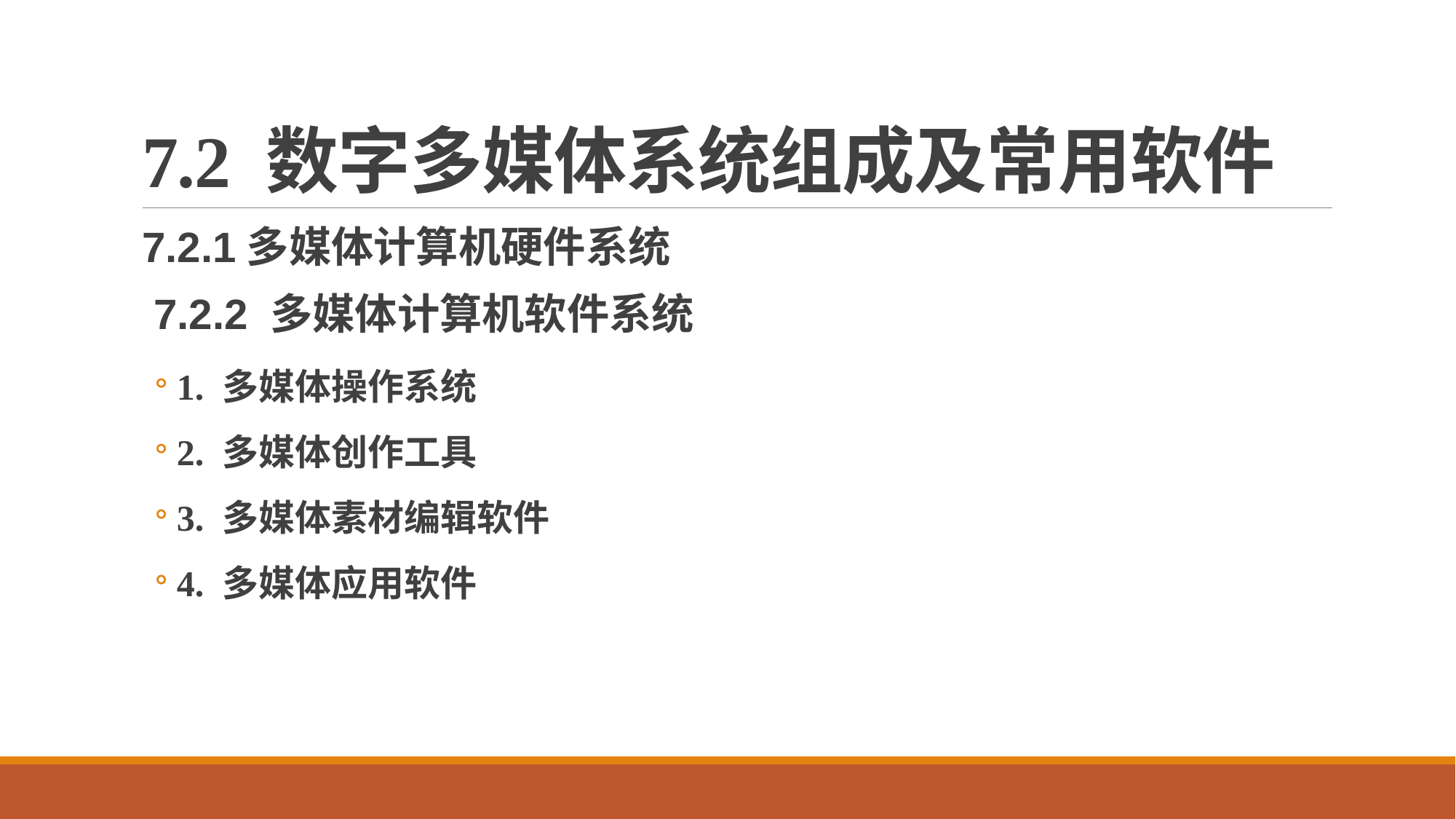

# 7.2 数字多媒体系统组成及常用软件
7.2.1多媒体计算机硬件系统
 7.2.2 多媒体计算机软件系统
1. 多媒体操作系统
2. 多媒体创作工具
3. 多媒体素材编辑软件
4. 多媒体应用软件